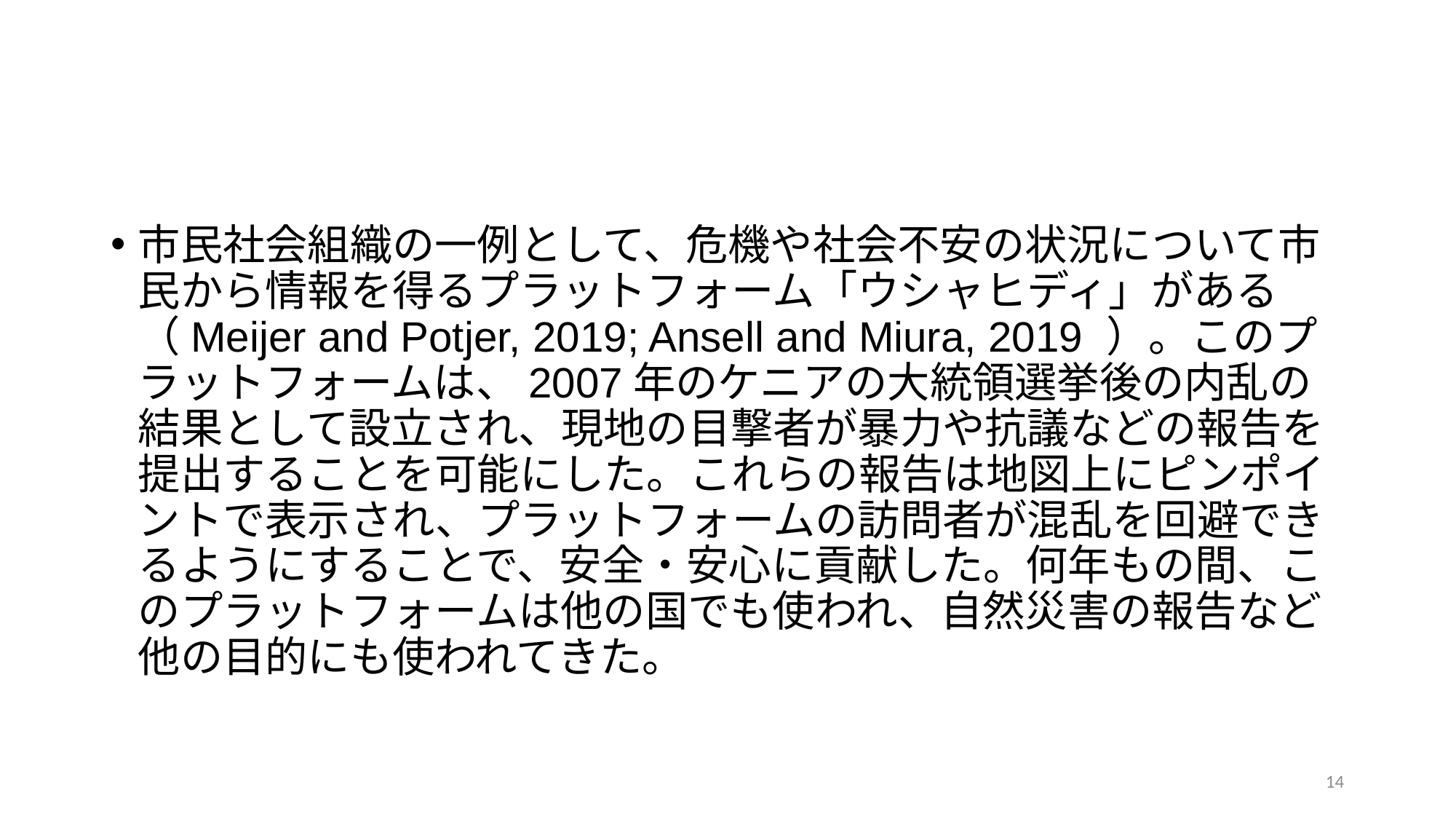

#
市民社会組織の一例として、危機や社会不安の状況について市民から情報を得るプラットフォーム「ウシャヒディ」がある（Meijer and Potjer, 2019; Ansell and Miura, 2019 ）。このプラットフォームは、2007年のケニアの大統領選挙後の内乱の結果として設立され、現地の目撃者が暴力や抗議などの報告を提出することを可能にした。これらの報告は地図上にピンポイントで表示され、プラットフォームの訪問者が混乱を回避できるようにすることで、安全・安心に貢献した。何年もの間、このプラットフォームは他の国でも使われ、自然災害の報告など他の目的にも使われてきた。
14